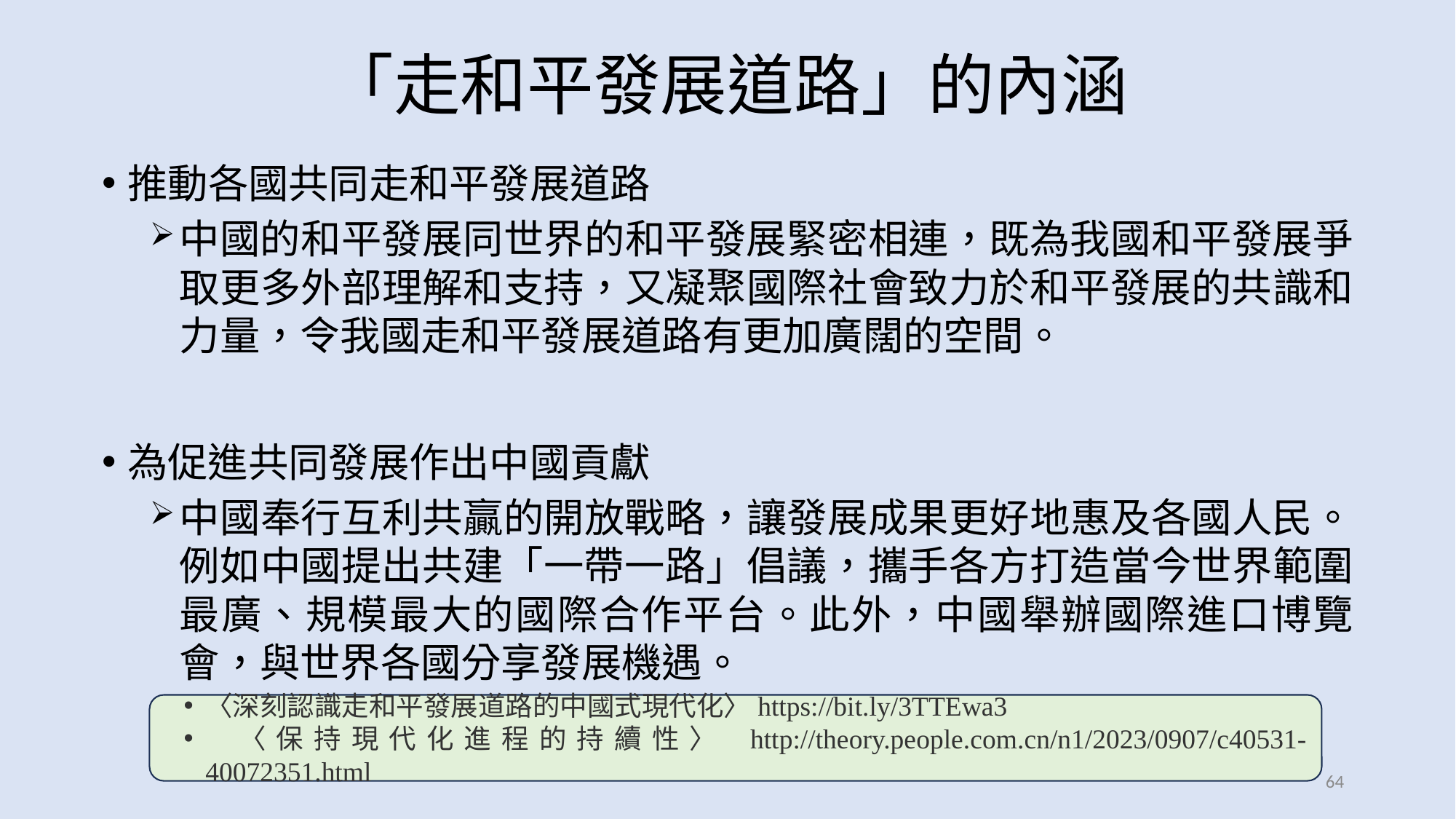

# 「走和平發展道路」的內涵
推動各國共同走和平發展道路
中國的和平發展同世界的和平發展緊密相連，既為我國和平發展爭取更多外部理解和支持，又凝聚國際社會致力於和平發展的共識和力量，令我國走和平發展道路有更加廣闊的空間。

為促進共同發展作出中國貢獻
中國奉行互利共贏的開放戰略，讓發展成果更好地惠及各國人民。例如中國提出共建「一帶一路」倡議，攜手各方打造當今世界範圍最廣、規模最大的國際合作平台。此外，中國舉辦國際進口博覽會，與世界各國分享發展機遇。

〈深刻認識走和平發展道路的中國式現代化〉https://bit.ly/3TTEwa3
 〈保持現代化進程的持續性〉 http://theory.people.com.cn/n1/2023/0907/c40531-40072351.html
64